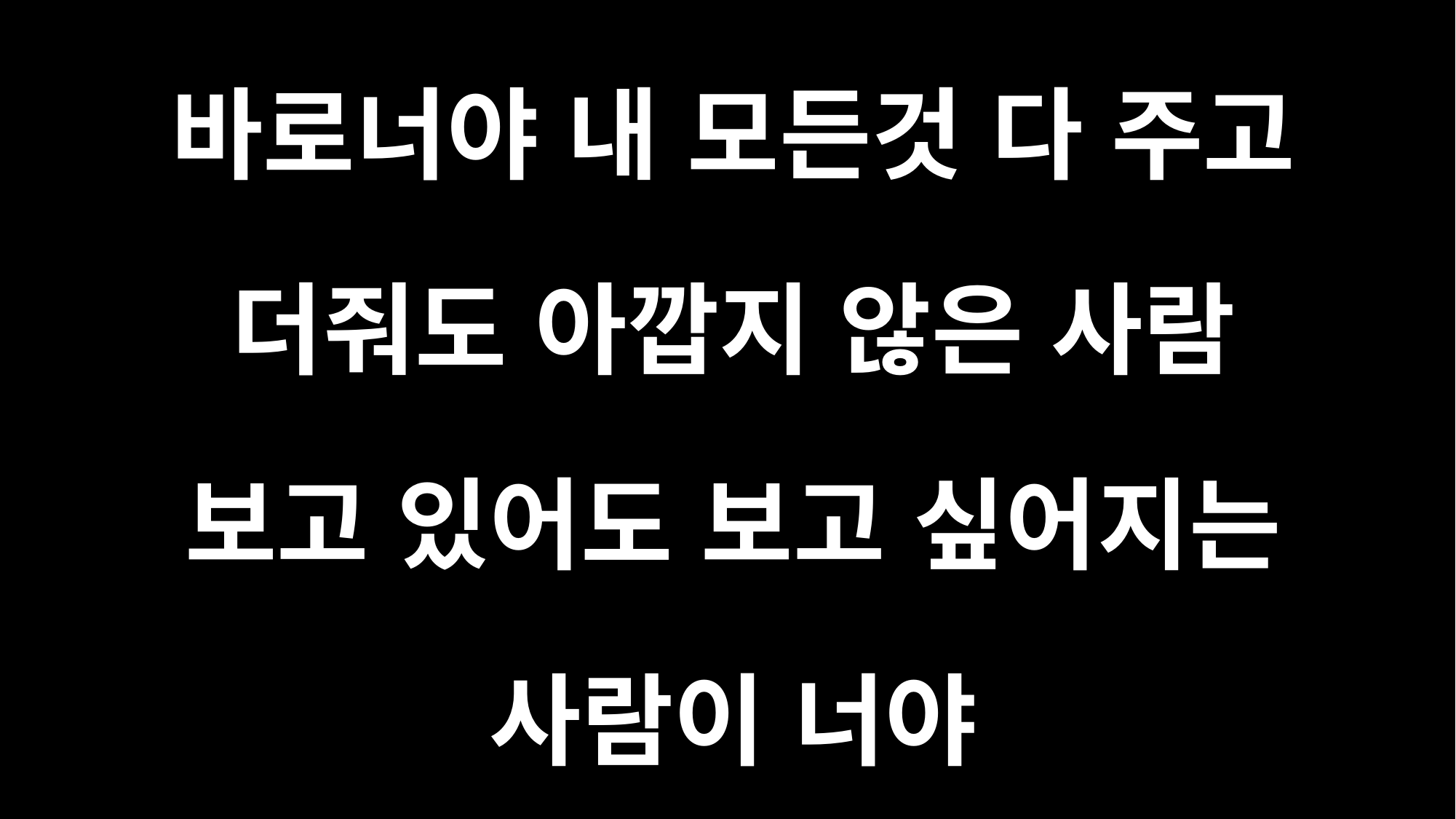

바로너야 내 모든것 다 주고
더줘도 아깝지 않은 사람
보고 있어도 보고 싶어지는
사람이 너야